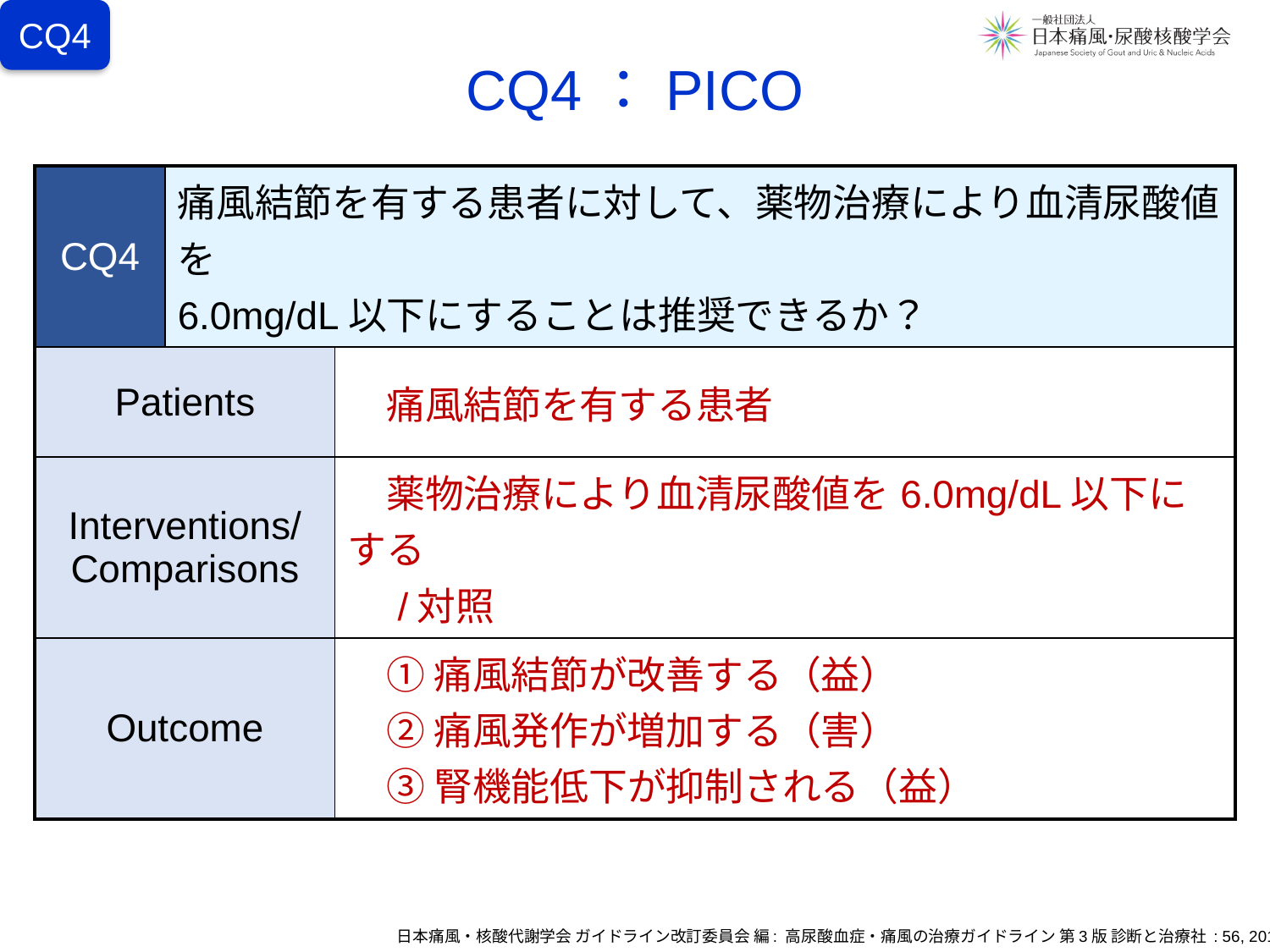

CQ4
# CQ4：PICO
| CQ4 | 痛風結節を有する患者に対して、薬物治療により血清尿酸値を 6.0mg/dL以下にすることは推奨できるか？ |  |
| --- | --- | --- |
| Patients |  | 痛風結節を有する患者 |
| Interventions/ Comparisons |  | 薬物治療により血清尿酸値を6.0mg/dL以下にする 　/対照 |
| Outcome |  | ① 痛風結節が改善する（益） 　② 痛風発作が増加する（害） 　③ 腎機能低下が抑制される（益） |
日本痛風・核酸代謝学会 ガイドライン改訂委員会 編: 高尿酸血症・痛風の治療ガイドライン 第3版 診断と治療社 : 56, 2018